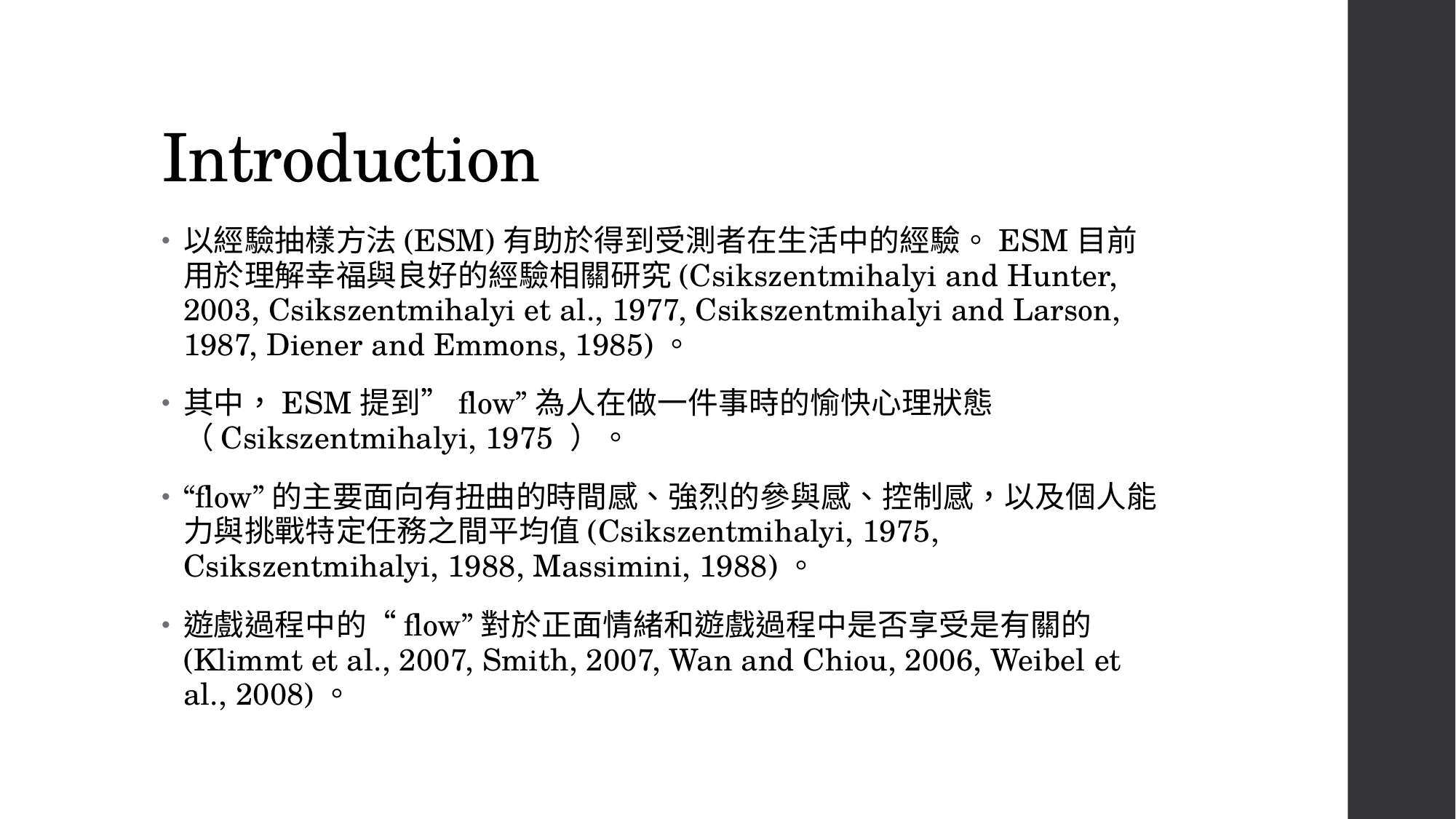

# Introduction
以經驗抽樣方法(ESM)有助於得到受測者在生活中的經驗。ESM目前用於理解幸福與良好的經驗相關研究(Csikszentmihalyi and Hunter, 2003, Csikszentmihalyi et al., 1977, Csikszentmihalyi and Larson, 1987, Diener and Emmons, 1985)。
其中，ESM提到”flow”為人在做一件事時的愉快心理狀態（Csikszentmihalyi, 1975 ）。
“flow”的主要面向有扭曲的時間感、強烈的參與感、控制感，以及個人能力與挑戰特定任務之間平均值(Csikszentmihalyi, 1975, Csikszentmihalyi, 1988, Massimini, 1988)。
遊戲過程中的“flow”對於正面情緒和遊戲過程中是否享受是有關的(Klimmt et al., 2007, Smith, 2007, Wan and Chiou, 2006, Weibel et al., 2008)。